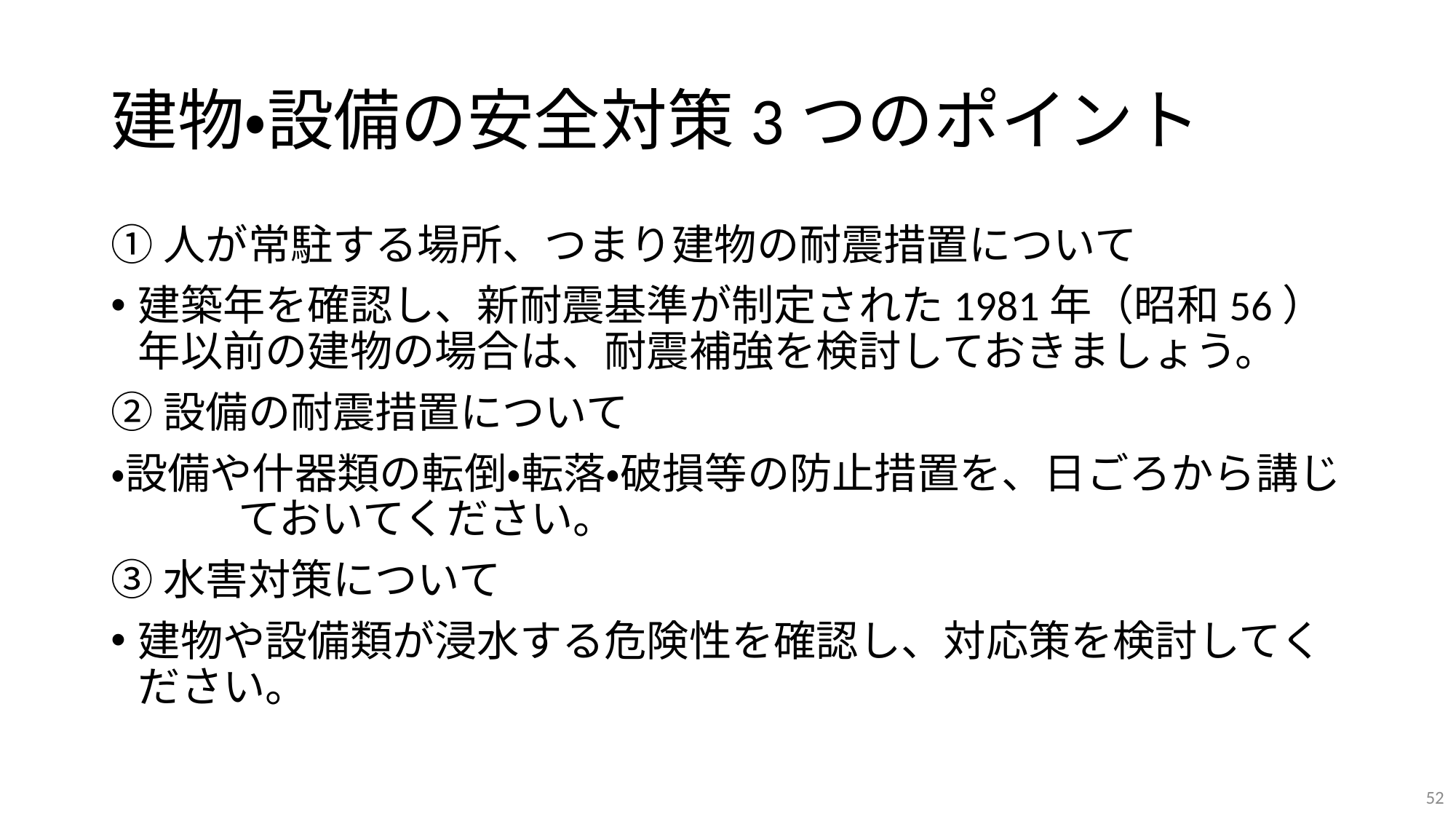

# 建物・設備の安全対策3つのポイント
①人が常駐する場所、つまり建物の耐震措置について
建築年を確認し、新耐震基準が制定された1981年（昭和56）年以前の建物の場合は、耐震補強を検討しておきましょう。
②設備の耐震措置について
・設備や什器類の転倒・転落・破損等の防⽌措置を、⽇ごろから講じ　　　ておいてください。
③⽔害対策について
建物や設備類が浸⽔する危険性を確認し、対応策を検討してください。

52